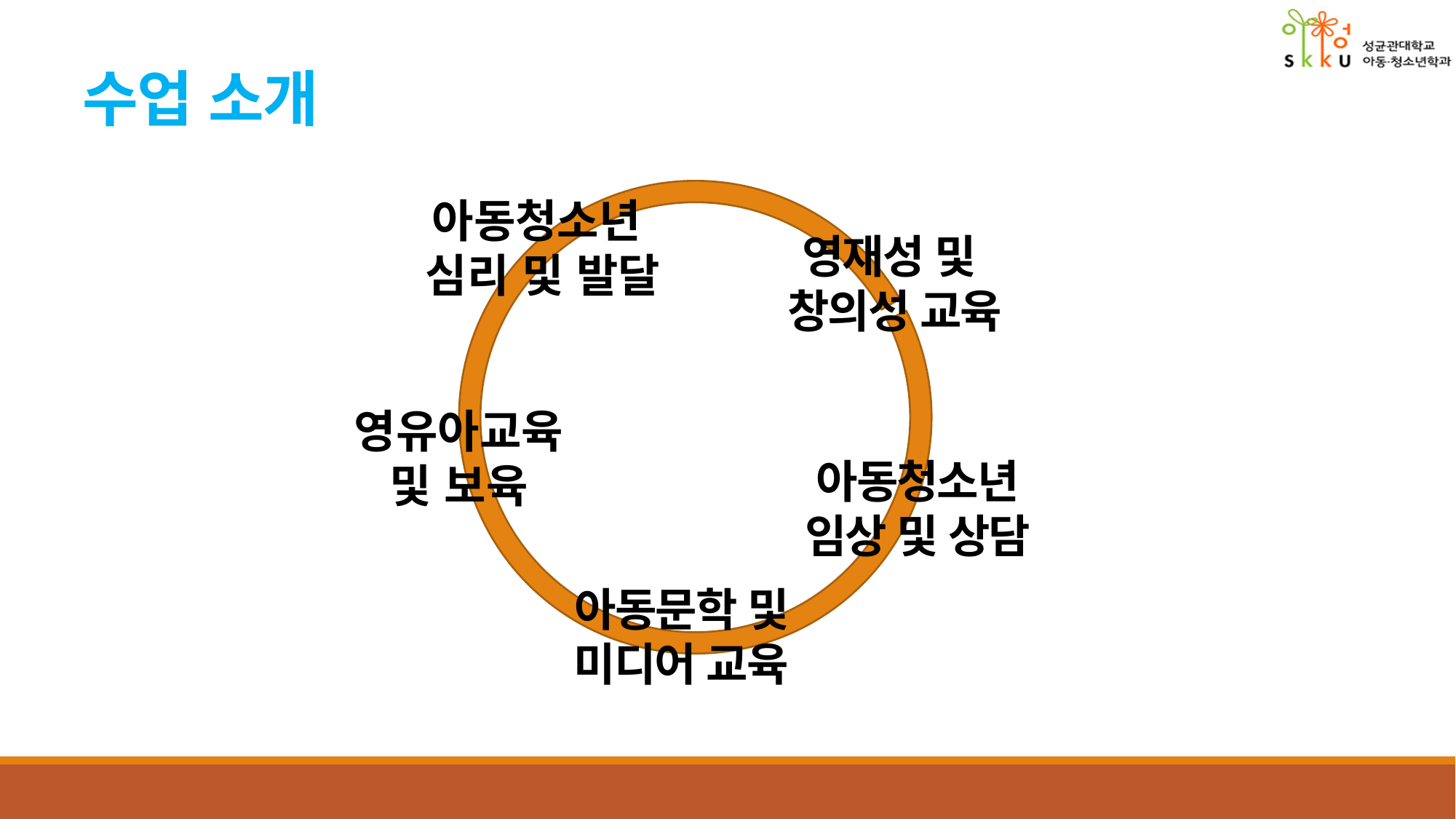

# 수업 소개

아동청소년
심리 및 발달
영재성 및
창의성 교육
영유아교육
및 보육
아동청소년
임상 및 상담
아동문학 및 미디어 교육